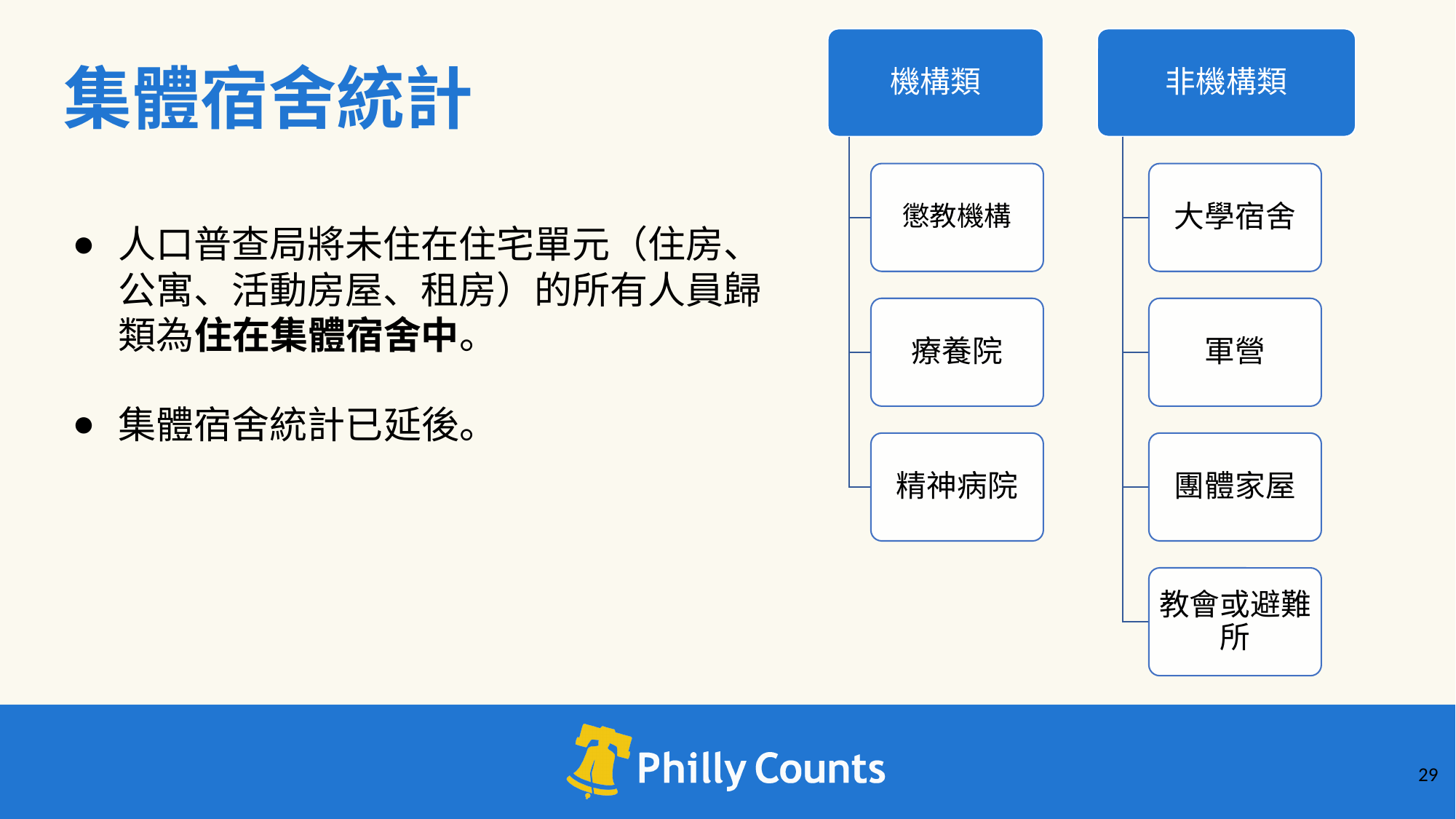

機構類
非機構類

懲教機構
大學宿舍

療養院
軍營

精神病院
團體家屋

教會或避難所
集體宿舍統計
人口普查局將未住在住宅單元（住房、公寓、活動房屋、租房）的所有人員歸類為住在集體宿舍中。

集體宿舍統計已延後。

29